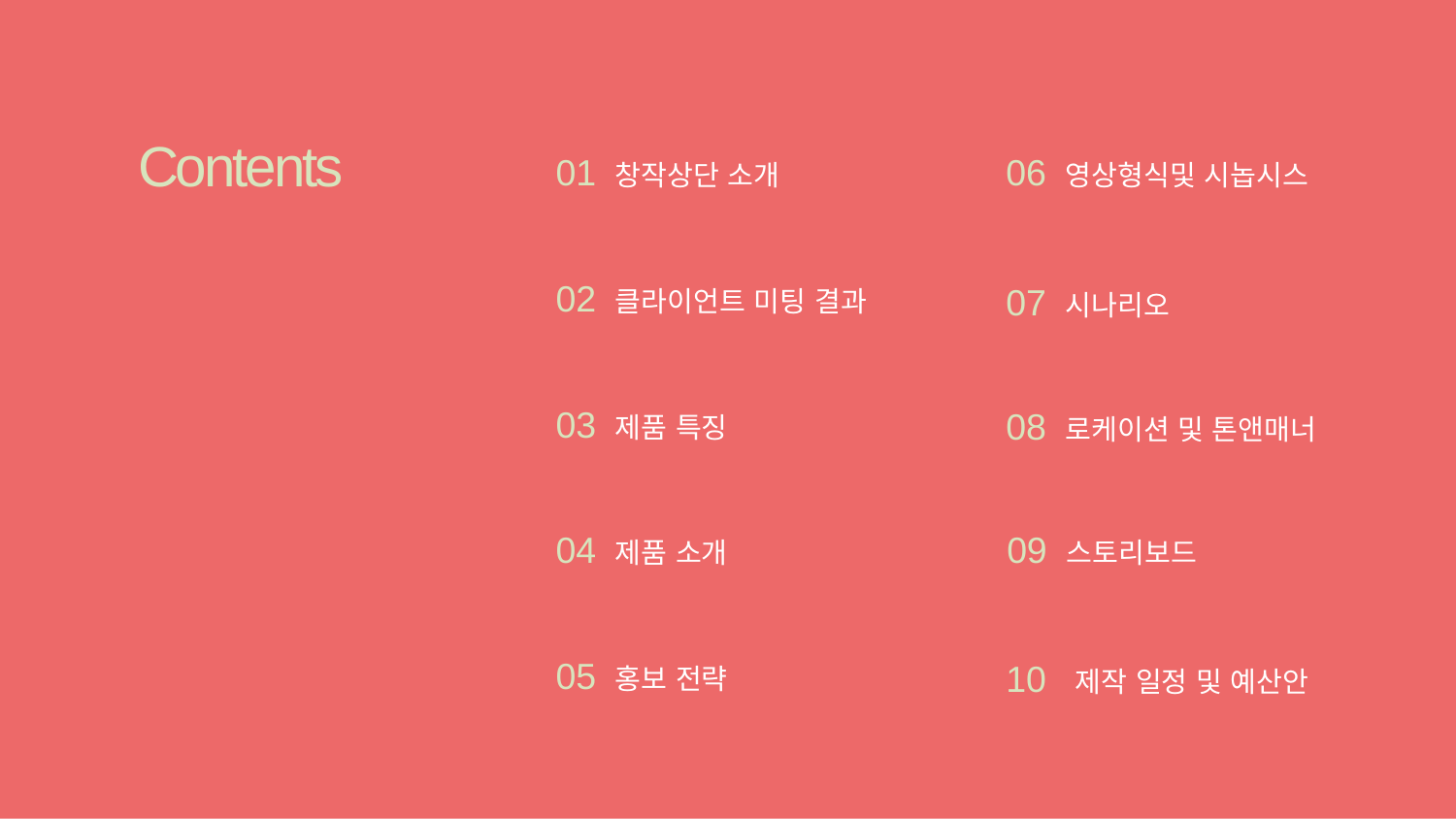

Contents
01 창작상단 소개
06 영상형식및 시놉시스
02 클라이언트 미팅 결과

07 시나리오

03 제품 특징
08 로케이션 및 톤앤매너
04 제품 소개
09 스토리보드
05 홍보 전략
10  제작 일정 및 예산안